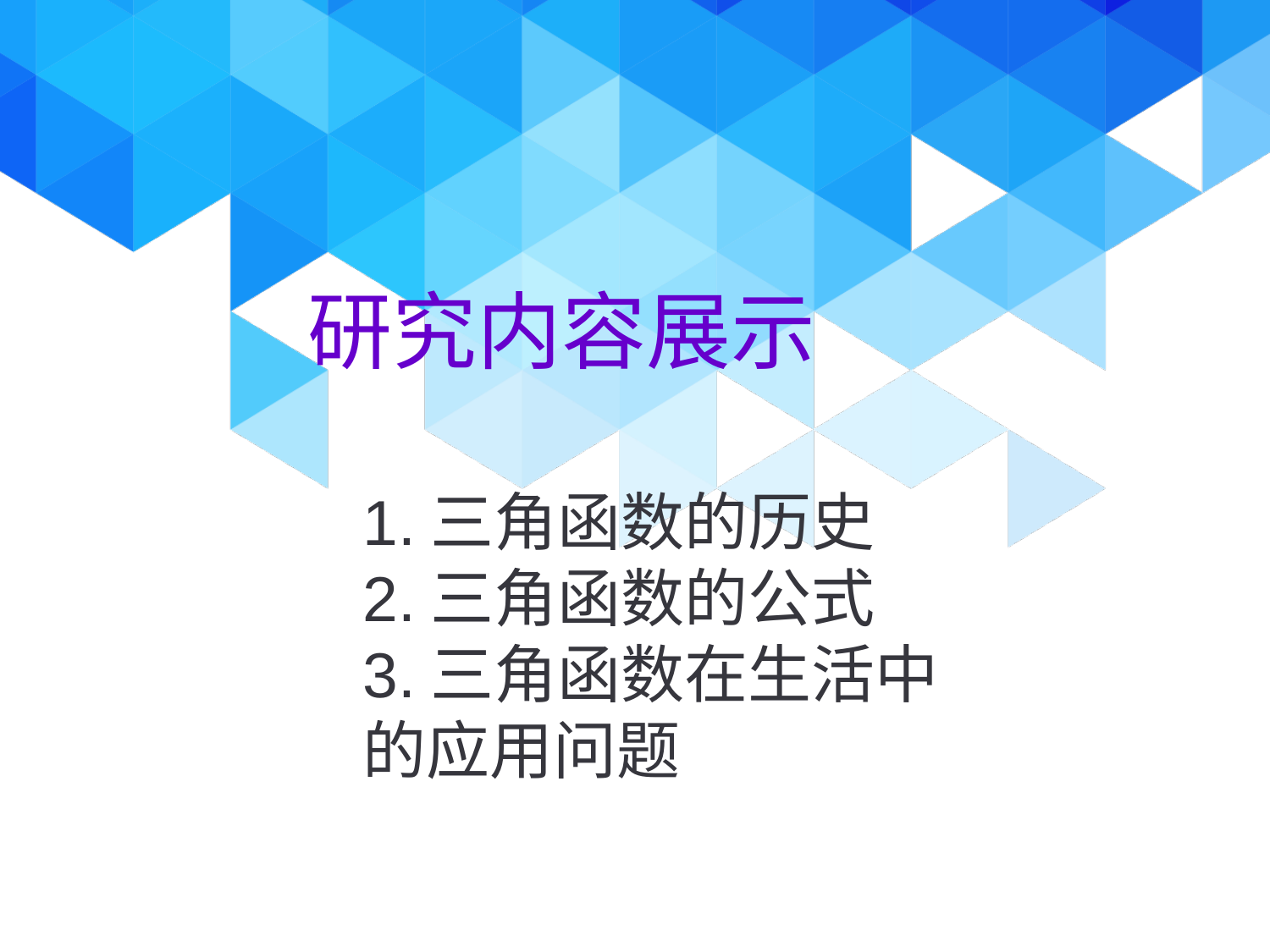

# 研究内容展示
1.三角函数的历史
2.三角函数的公式
3.三角函数在生活中的应用问题